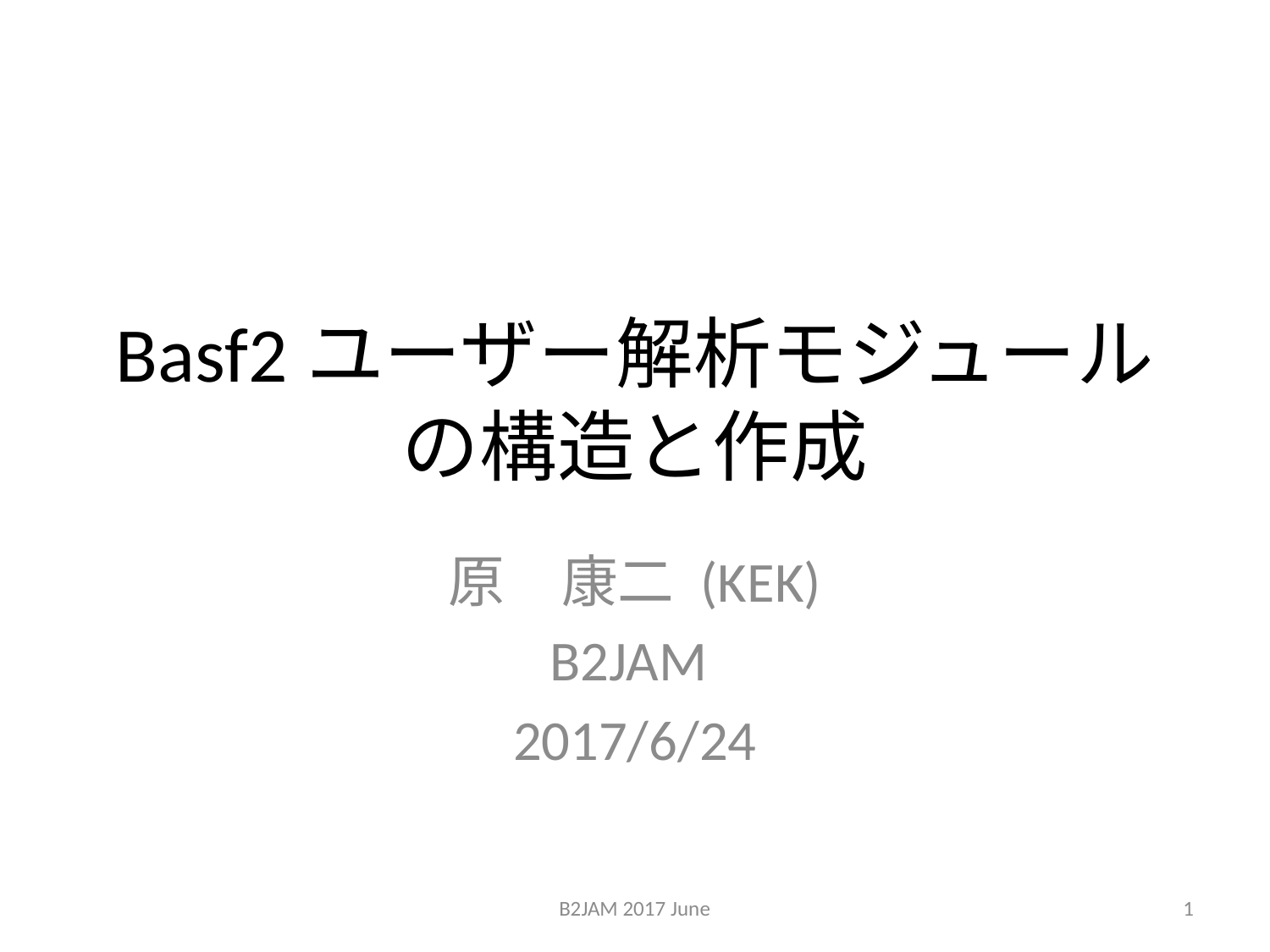

# Basf2ユーザー解析モジュールの構造と作成
原　康二 (KEK)
B2JAM
2017/6/24
B2JAM 2017 June
1